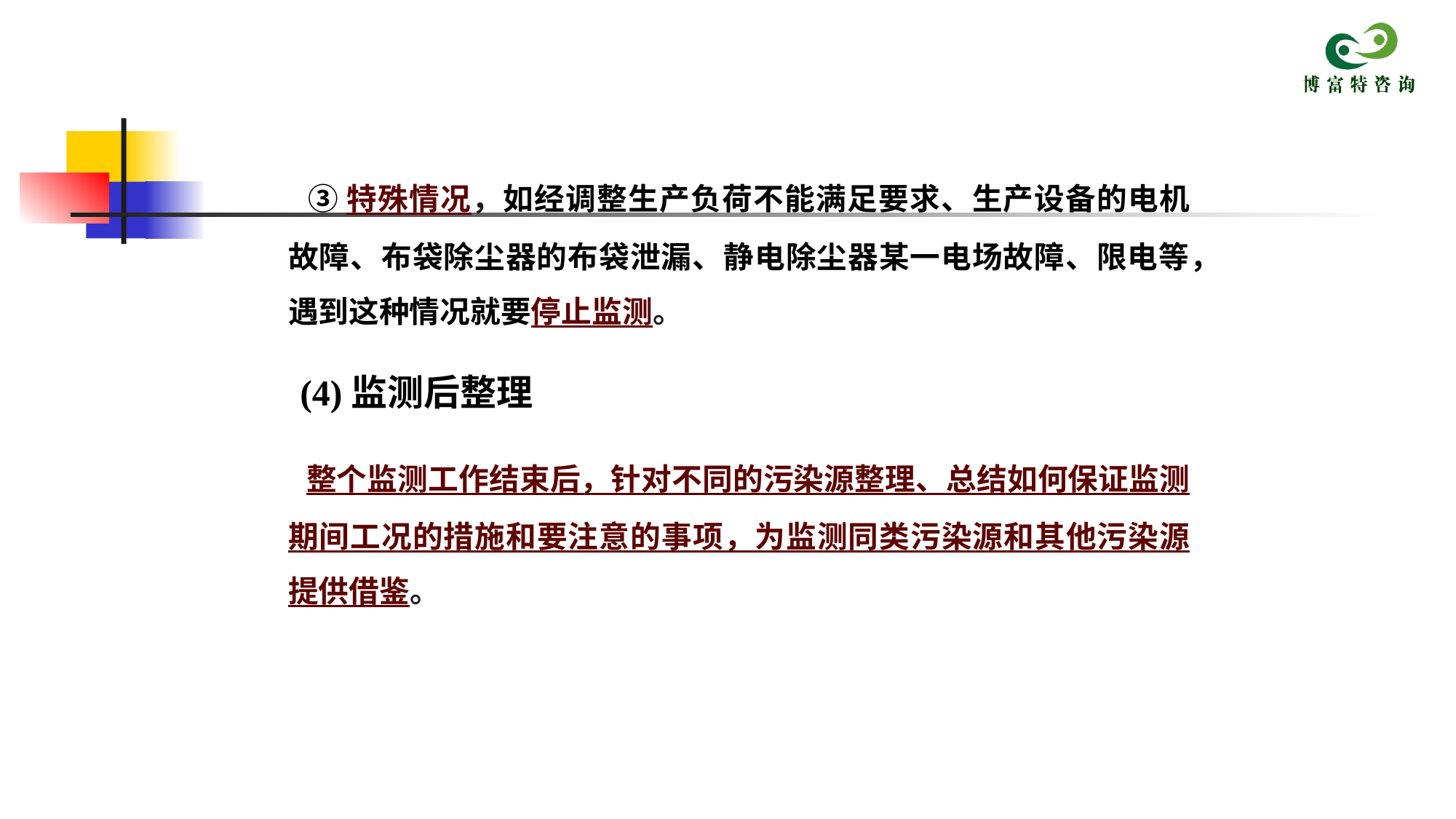

③特殊情况，如经调整生产负荷不能满足要求、生产设备的电机故障、布袋除尘器的布袋泄漏、静电除尘器某一电场故障、限电等，遇到这种情况就要停止监测。
     (4)监测后整理
     整个监测工作结束后，针对不同的污染源整理、总结如何保证监测期间工况的措施和要注意的事项，为监测同类污染源和其他污染源提供借鉴。